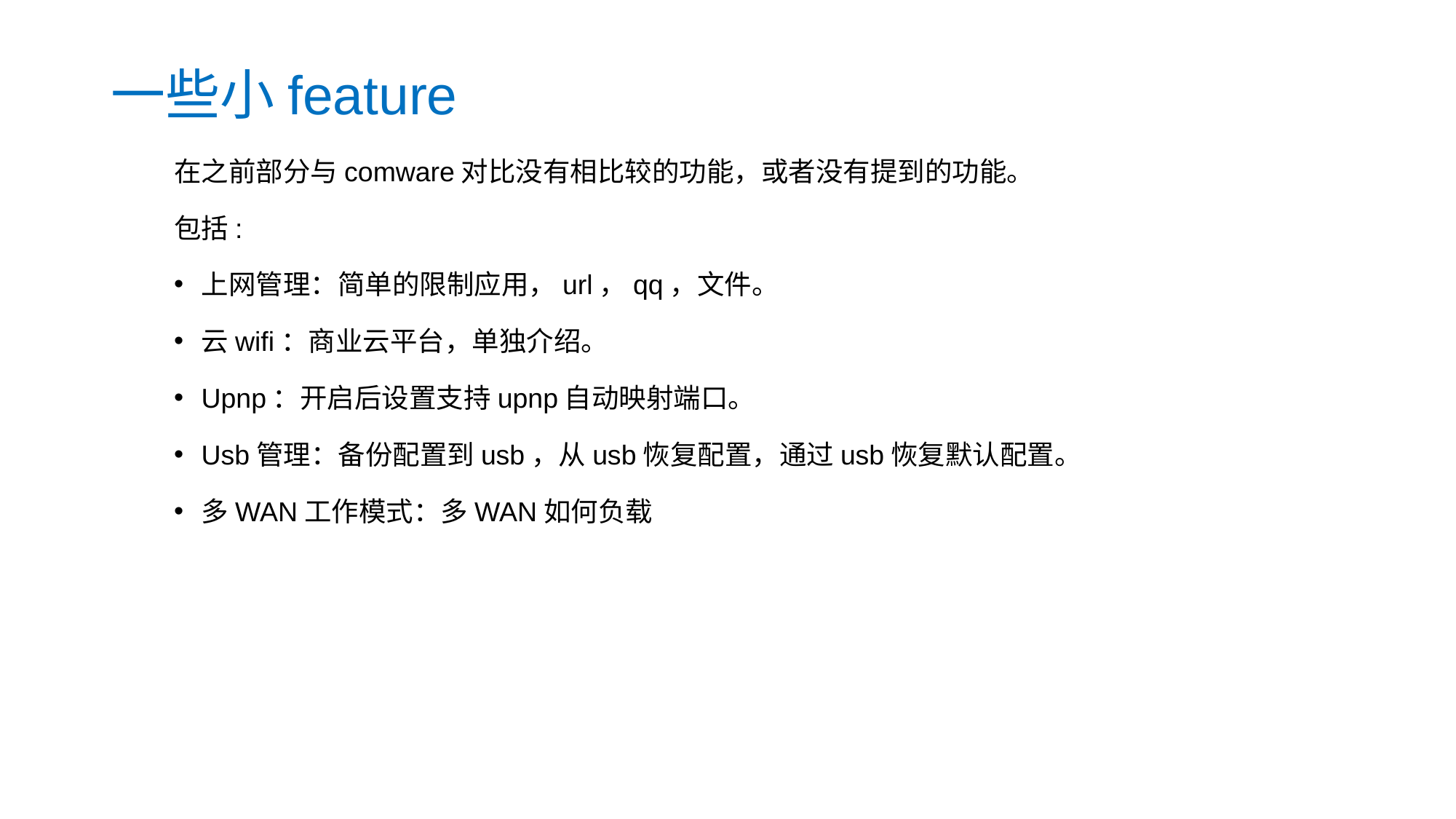

一些小feature
在之前部分与comware对比没有相比较的功能，或者没有提到的功能。
包括:
上网管理：简单的限制应用，url，qq，文件。
云wifi：商业云平台，单独介绍。
Upnp：开启后设置支持upnp自动映射端口。
Usb管理：备份配置到usb，从usb恢复配置，通过usb恢复默认配置。
多WAN工作模式：多WAN如何负载